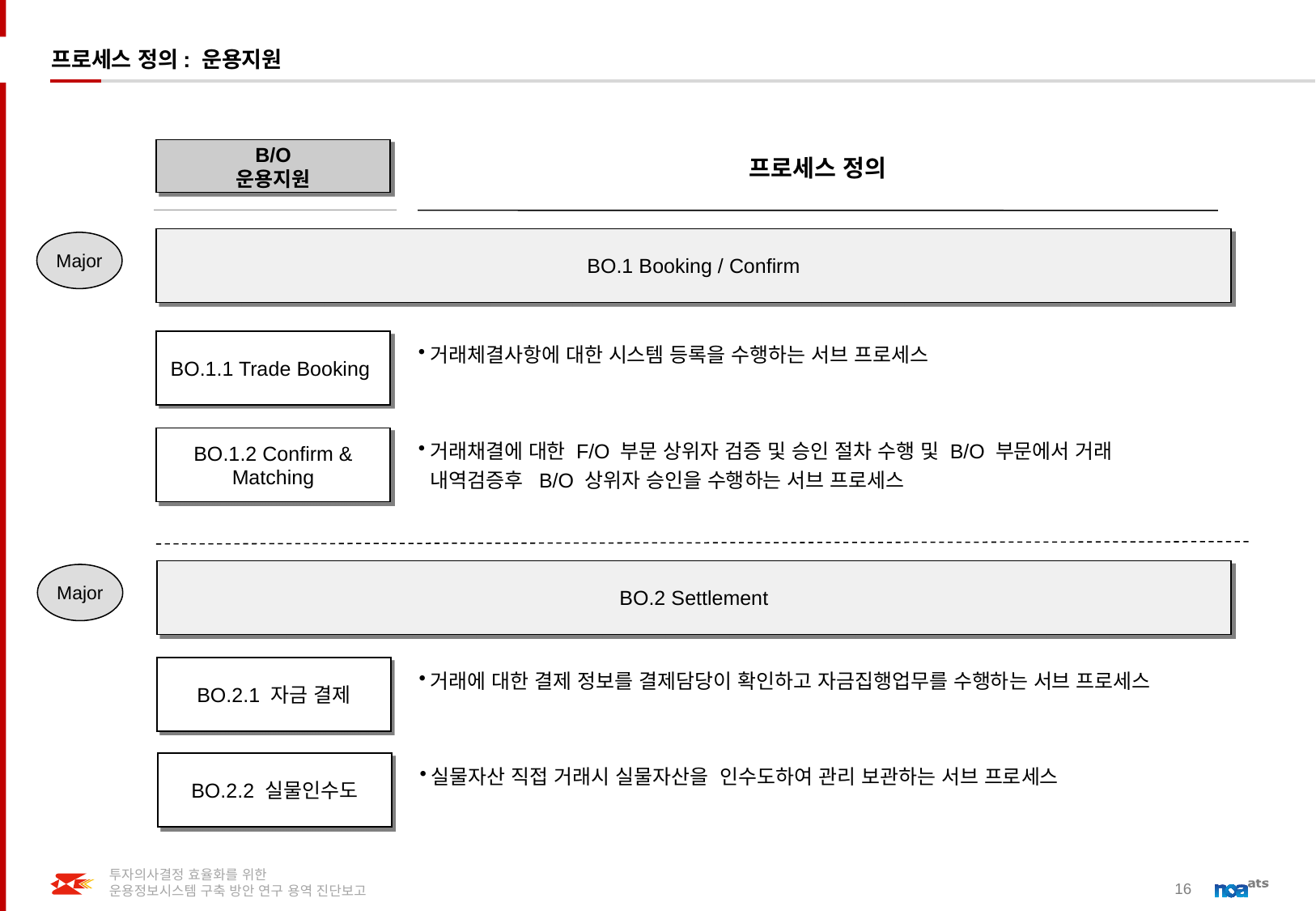

# 프로세스 정의: 운용지원
B/O
운용지원
프로세스 정의

BO.1 Booking / Confirm
Major
BO.1.1 Trade Booking
거래체결사항에 대한 시스템 등록을 수행하는 서브 프로세스
BO.1.2 Confirm & Matching
거래채결에 대한 F/O 부문 상위자 검증 및 승인 절차 수행 및 B/O 부문에서 거래 내역검증후  B/O 상위자 승인을 수행하는 서브 프로세스

BO.2 Settlement
Major
BO.2.1 자금 결제
거래에 대한 결제 정보를 결제담당이 확인하고 자금집행업무를 수행하는 서브 프로세스
BO.2.2 실물인수도
실물자산 직접 거래시 실물자산을  인수도하여 관리 보관하는 서브 프로세스